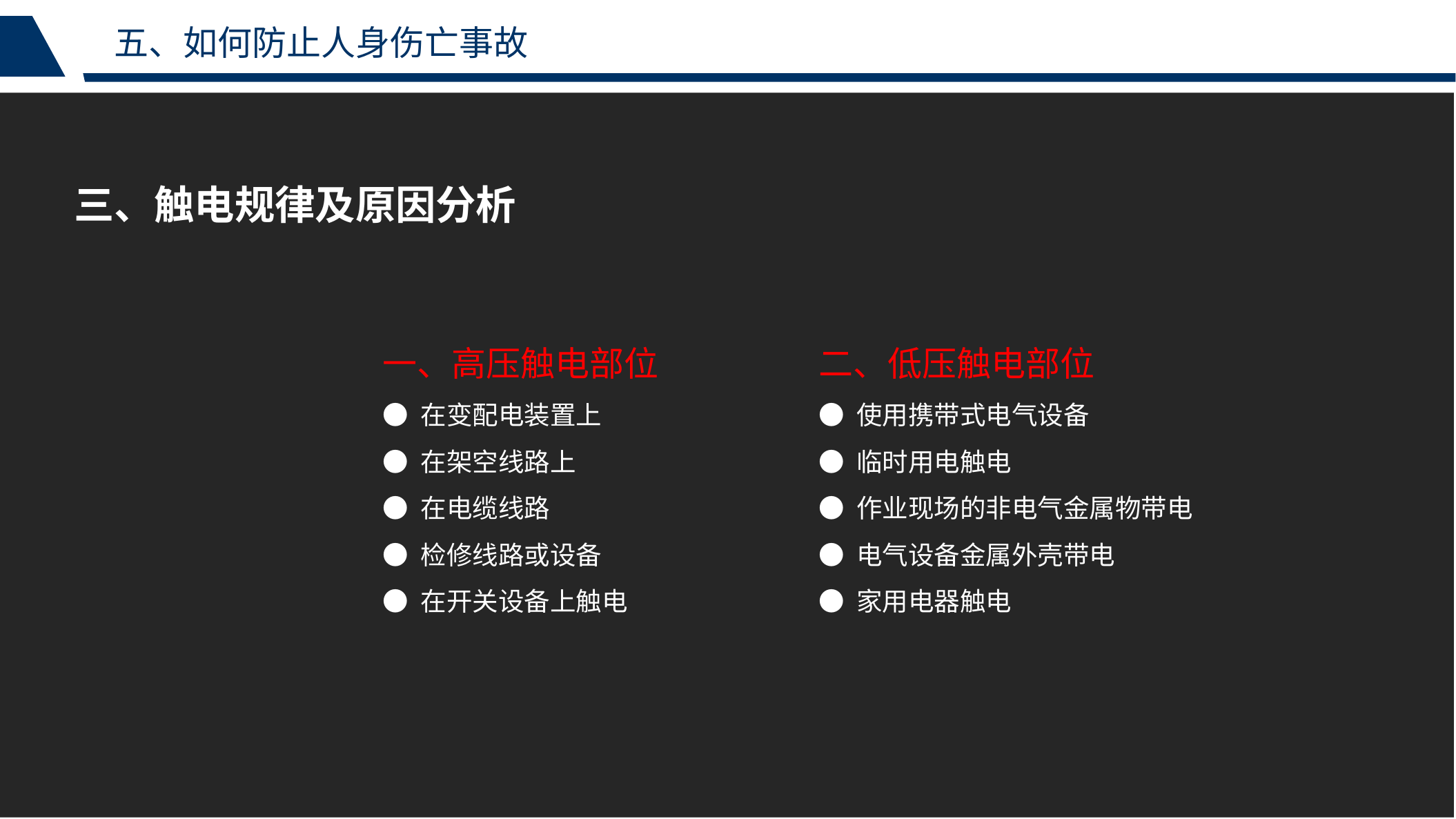

五、如何防止人身伤亡事故

三、触电规律及原因分析
一、高压触电部位
● 在变配电装置上
● 在架空线路上
● 在电缆线路
● 检修线路或设备
● 在开关设备上触电
二、低压触电部位
● 使用携带式电气设备
● 临时用电触电
● 作业现场的非电气金属物带电
● 电气设备金属外壳带电
● 家用电器触电